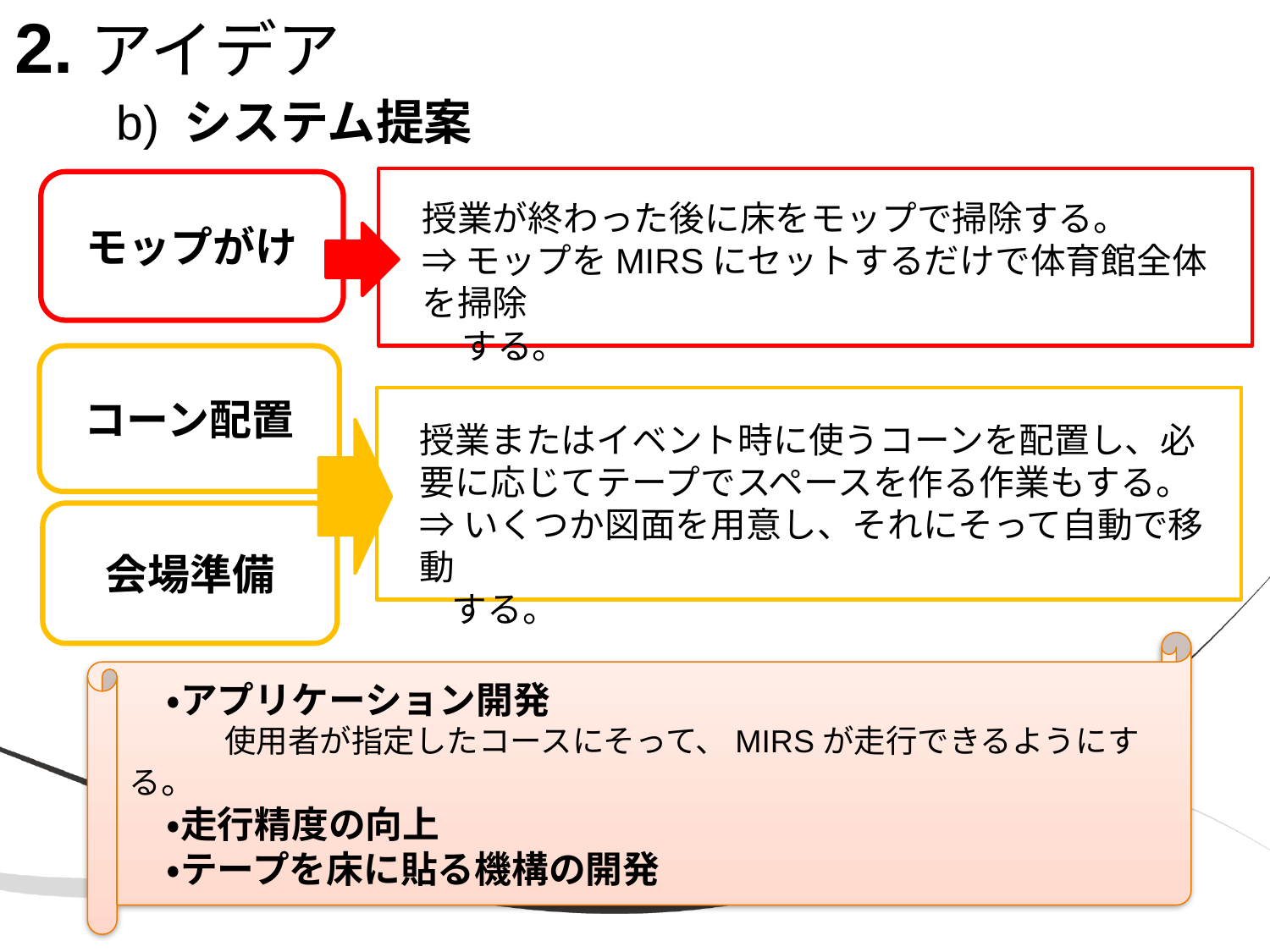

2.アイデア
b) システム提案

授業が終わった後に床をモップで掃除する。
⇒モップをMIRSにセットするだけで体育館全体を掃除
    する。
モップがけ

コーン配置

授業またはイベント時に使うコーンを配置し、必要に応じてテープでスペースを作る作業もする。
⇒いくつか図面を用意し、それにそって自動で移動
   する。

会場準備
　・アプリケーション開発
　　　使用者が指定したコースにそって、MIRSが走行できるようにする。
　・走行精度の向上
　・テープを床に貼る機構の開発